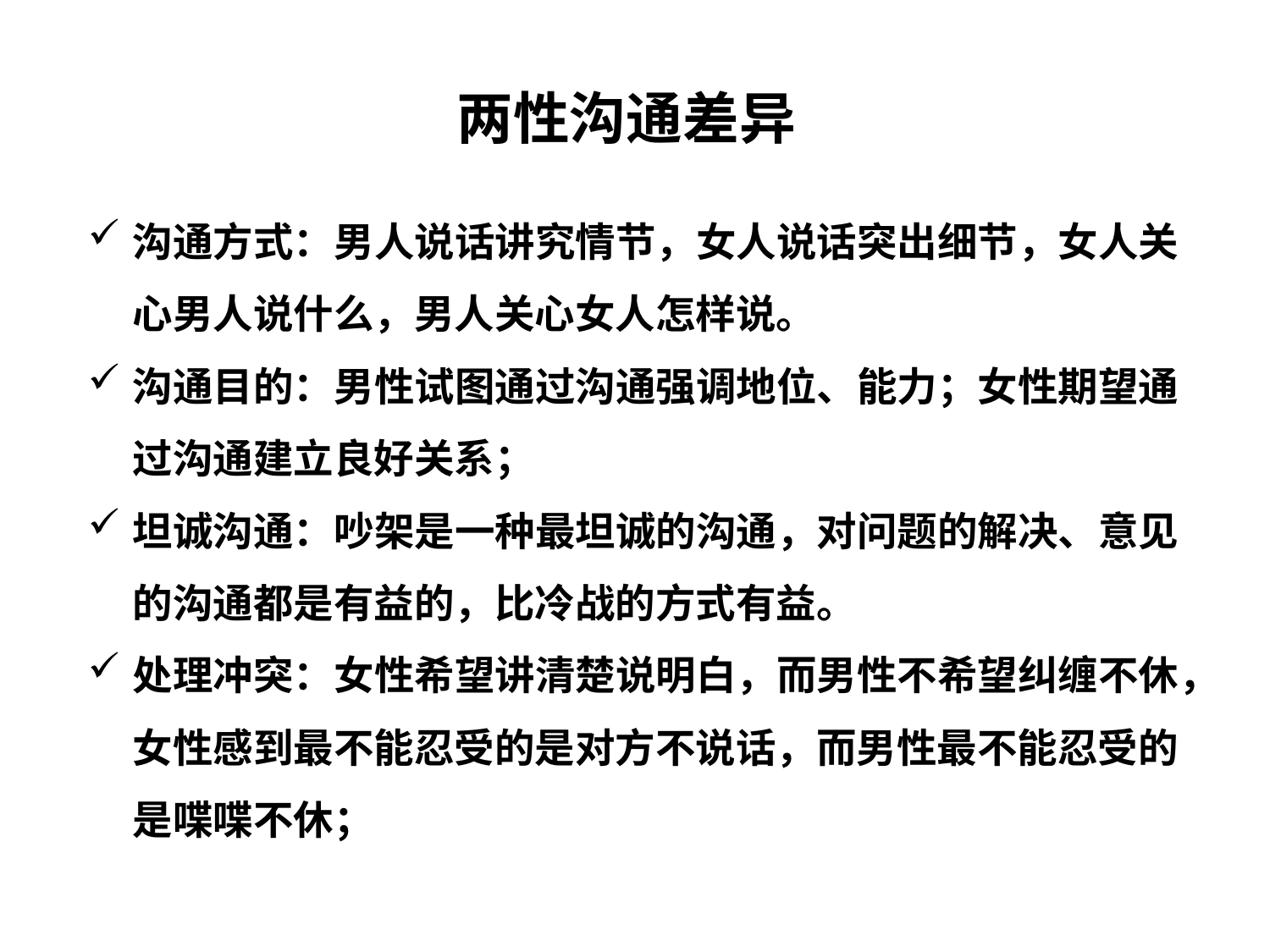

# 两性沟通差异
沟通方式：男人说话讲究情节，女人说话突出细节，女人关心男人说什么，男人关心女人怎样说。
沟通目的：男性试图通过沟通强调地位、能力；女性期望通过沟通建立良好关系；
坦诚沟通：吵架是一种最坦诚的沟通，对问题的解决、意见的沟通都是有益的，比冷战的方式有益。
处理冲突：女性希望讲清楚说明白，而男性不希望纠缠不休，女性感到最不能忍受的是对方不说话，而男性最不能忍受的是喋喋不休；